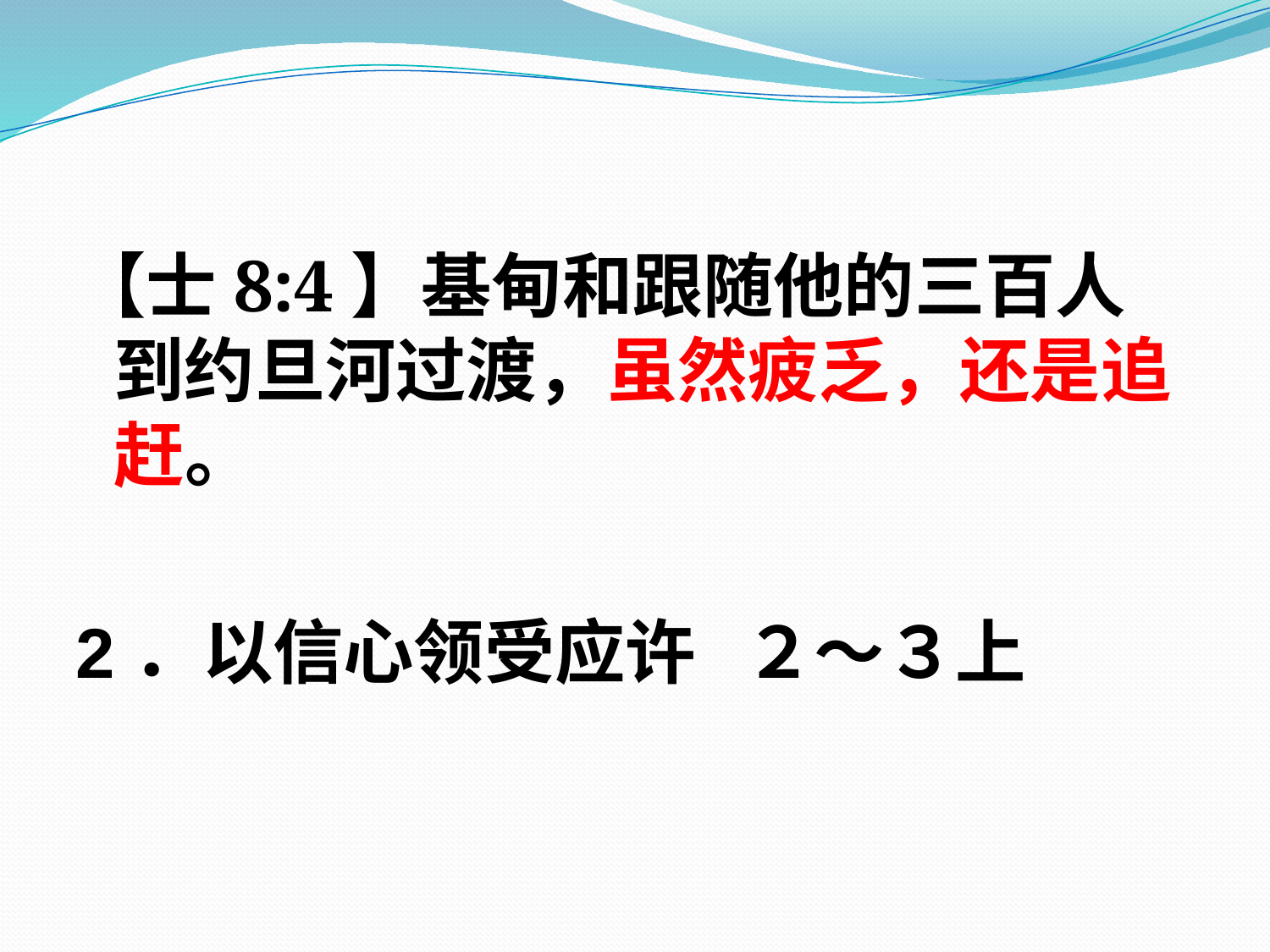

【士8:4】基甸和跟随他的三百人到约旦河过渡，虽然疲乏，还是追赶。

2．以信心领受应许   ２～３上
4